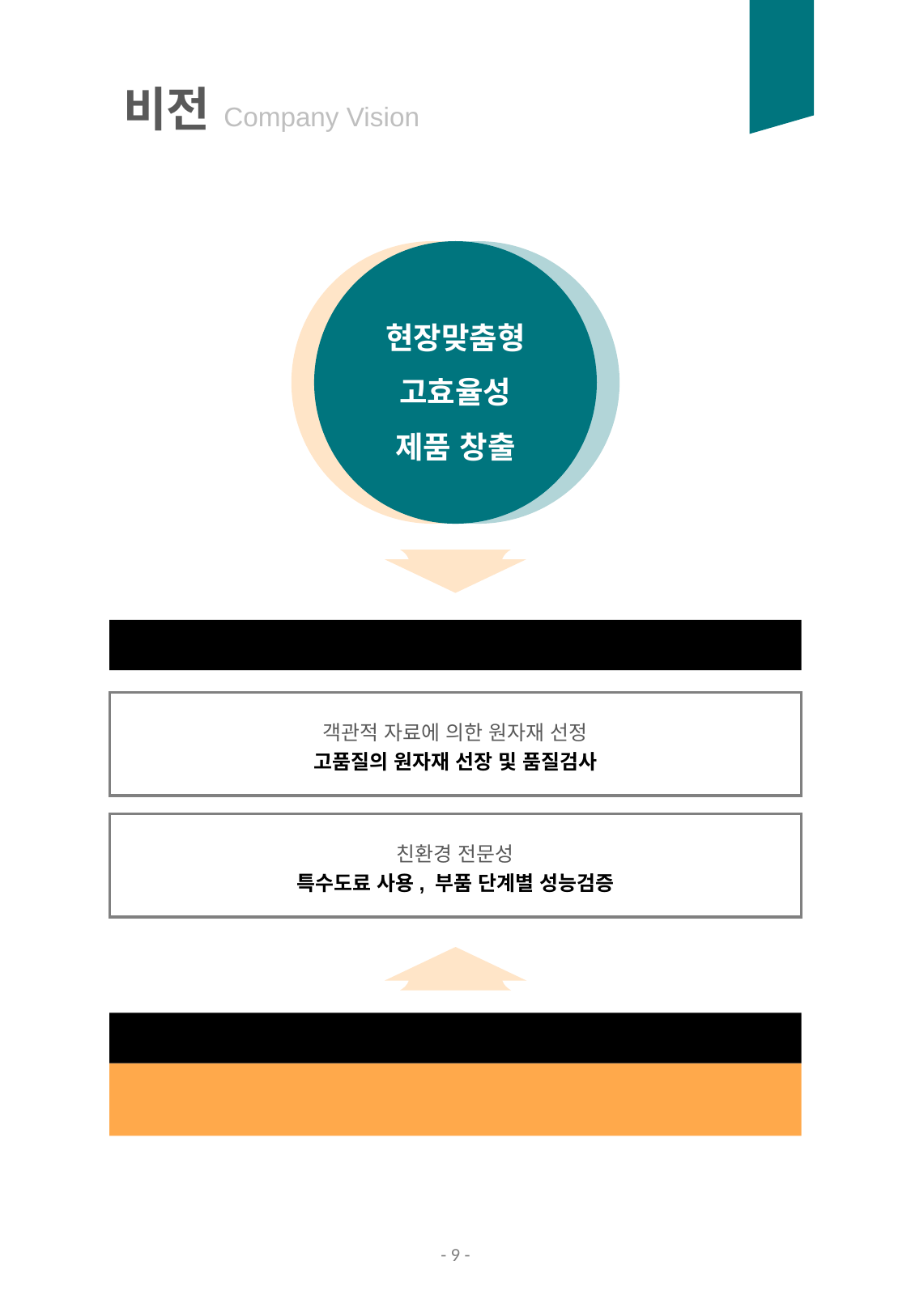

비전 Company Vision

현장맞춤형
고효율성 제품 창출

분전반 제조 시장진출 사업을 통한 공조기산업육성
객관적 자료에 의한 원자재 선정
고품질의 원자재 선장 및 품질검사
친환경 전문성
특수도료 사용, 부품 단계별 성능검증

지속적인 홍보가 될 수 있는 실질적이면서 차별화된 지원사업테마
미래지향적 에너지효율을 위한
본질적 목적달성 및 홍보효과 극대화
- 9 -